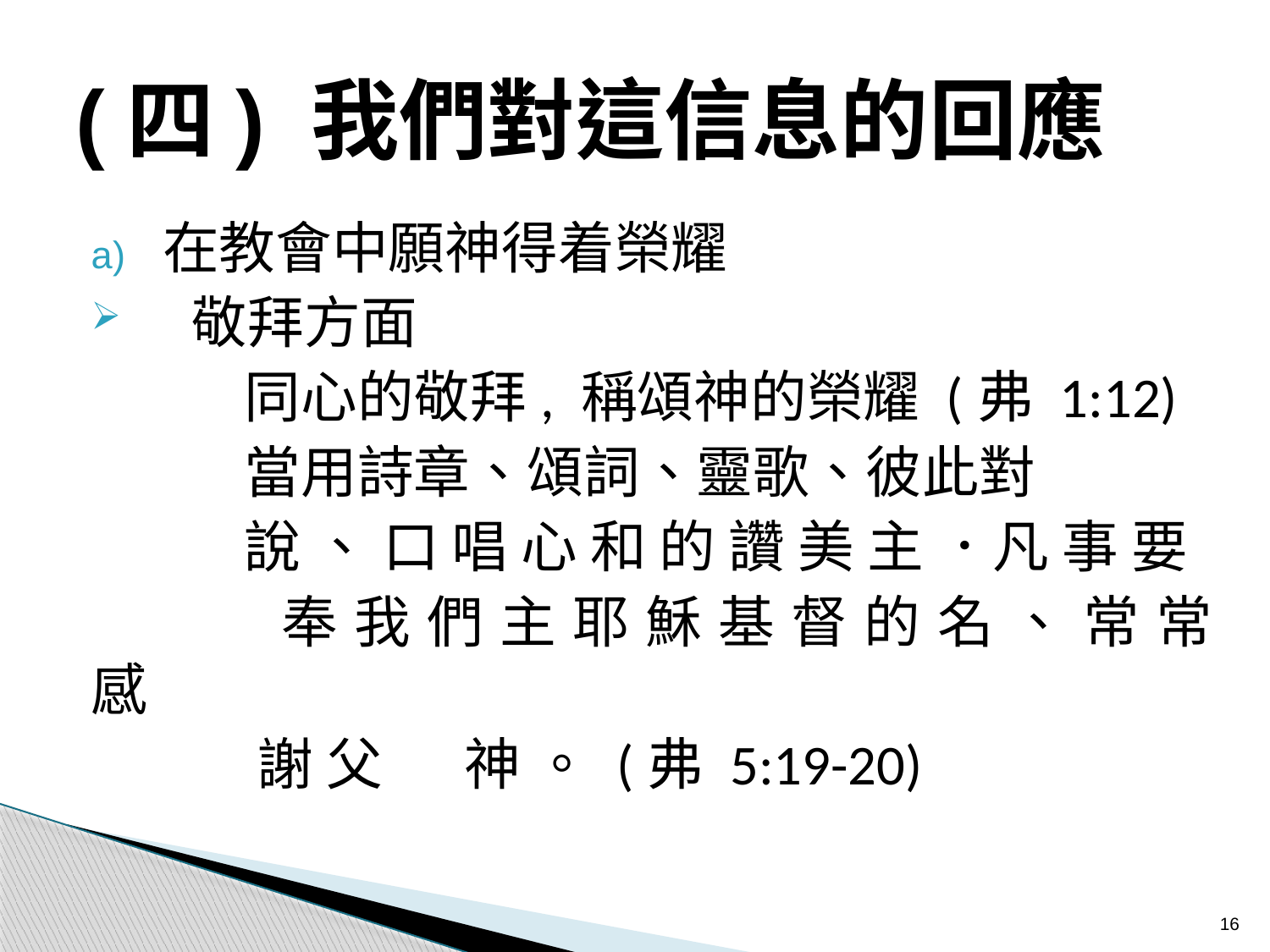

# (四) 我們對這信息的回應
在教會中願神得着榮耀
    敬拜方面
           同心的敬拜, 稱頌神的榮耀 (弗 1:12)
           當用詩章、頌詞、靈歌、彼此對
           說 、 口 唱 心 和 的 讚 美 主 ．凡 事 要
            奉 我 們 主 耶 穌 基 督 的 名 、 常 常 感
            謝 父 　 神 。 (弗 5:19-20)

16